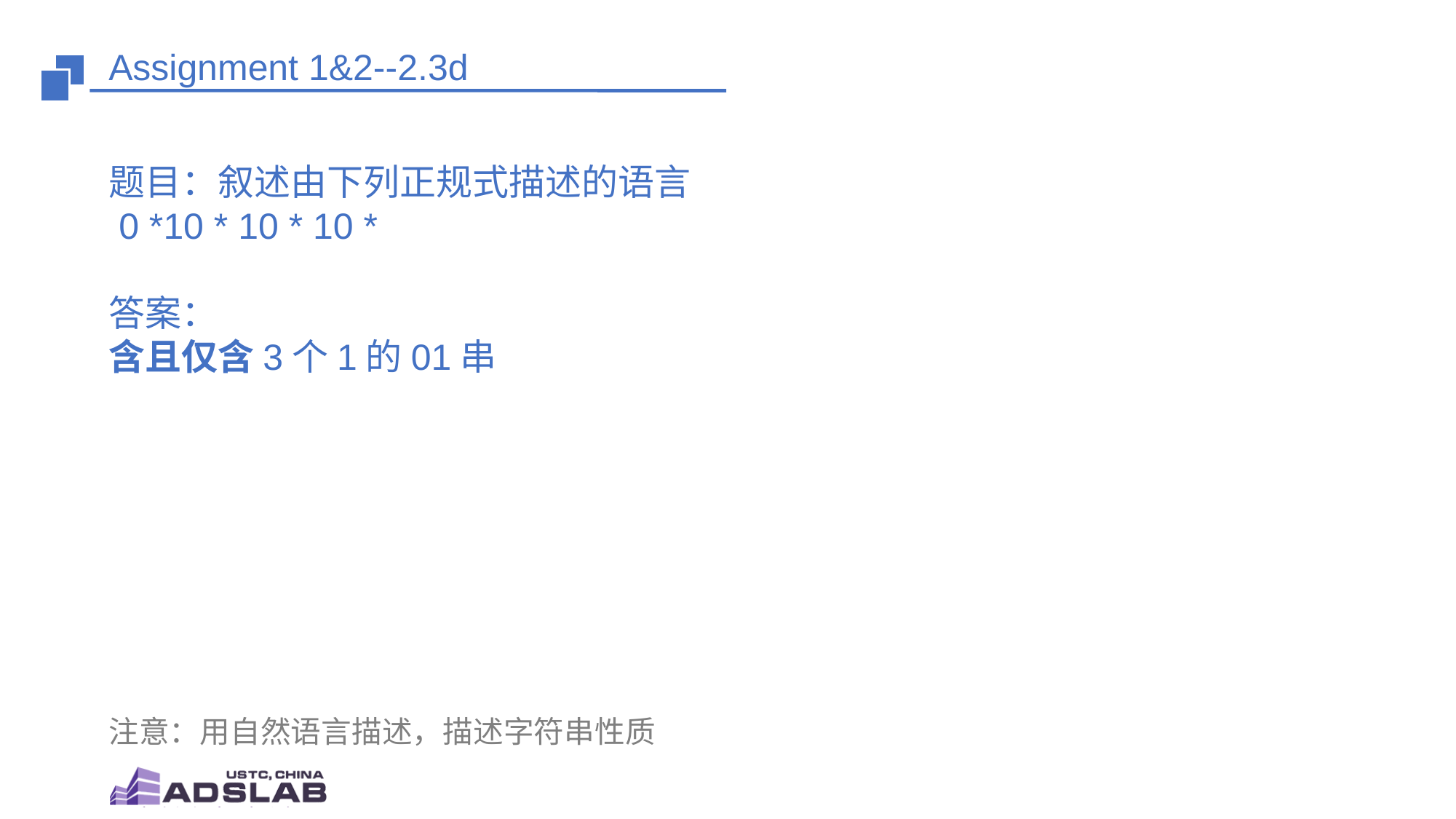

# Assignment 1&2--2.3d
题目：叙述由下列正规式描述的语言
 0 *10 * 10 * 10 *

答案：
含且仅含3个1的01串
注意：用自然语言描述，描述字符串性质